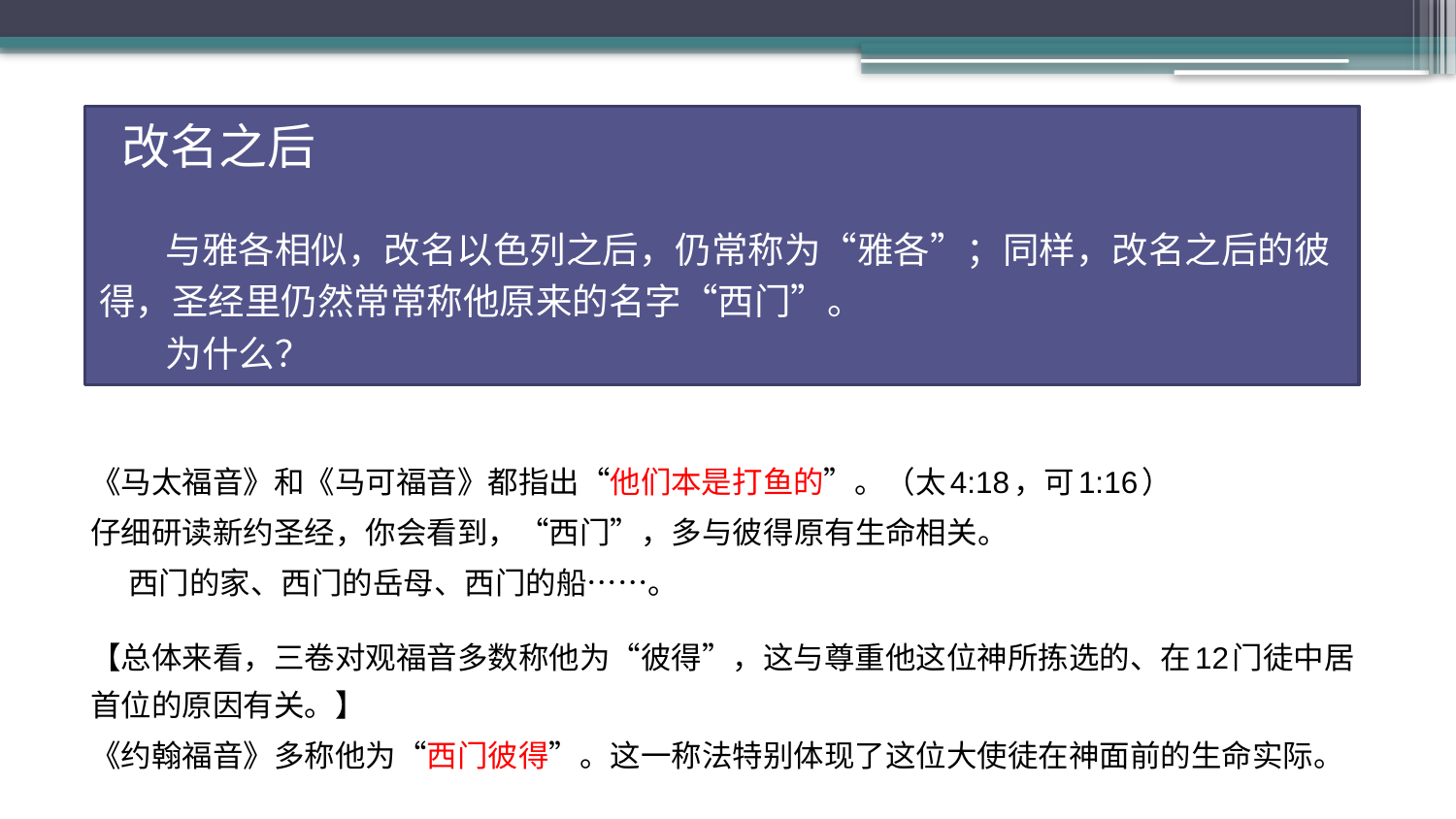

《马太福音》和《马可福音》都指出“他们本是打鱼的”。（太4:18，可1:16）
仔细研读新约圣经，你会看到，“西门”，多与彼得原有生命相关。
     西门的家、西门的岳母、西门的船……。

【总体来看，三卷对观福音多数称他为“彼得”，这与尊重他这位神所拣选的、在12门徒中居首位的原因有关。】
《约翰福音》多称他为“西门彼得”。这一称法特别体现了这位大使徒在神面前的生命实际。
 改名之后

       与雅各相似，改名以色列之后，仍常称为“雅各”；同样，改名之后的彼得，圣经里仍然常常称他原来的名字“西门”。
       为什么？